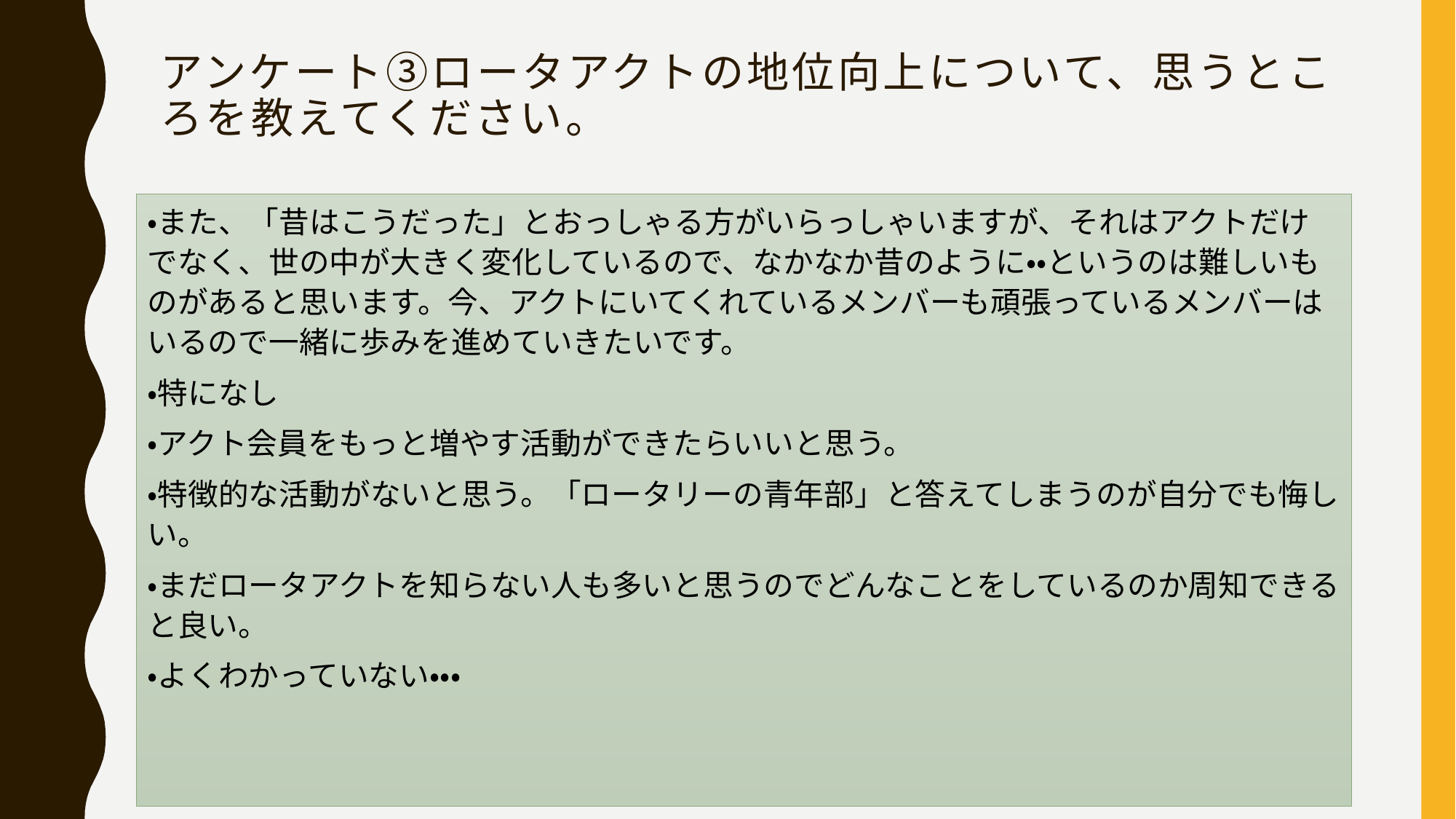

# アンケート③ロータアクトの地位向上について、思うところを教えてください。
・また、「昔はこうだった」とおっしゃる方がいらっしゃいますが、それはアクトだけでなく、世の中が大きく変化しているので、なかなか昔のように・・というのは難しいものがあると思います。今、アクトにいてくれているメンバーも頑張っているメンバーはいるので一緒に歩みを進めていきたいです。
・特になし
・アクト会員をもっと増やす活動ができたらいいと思う。
・特徴的な活動がないと思う。「ロータリーの青年部」と答えてしまうのが自分でも悔しい。
・まだロータアクトを知らない人も多いと思うのでどんなことをしているのか周知できると良い。
・よくわかっていない・・・